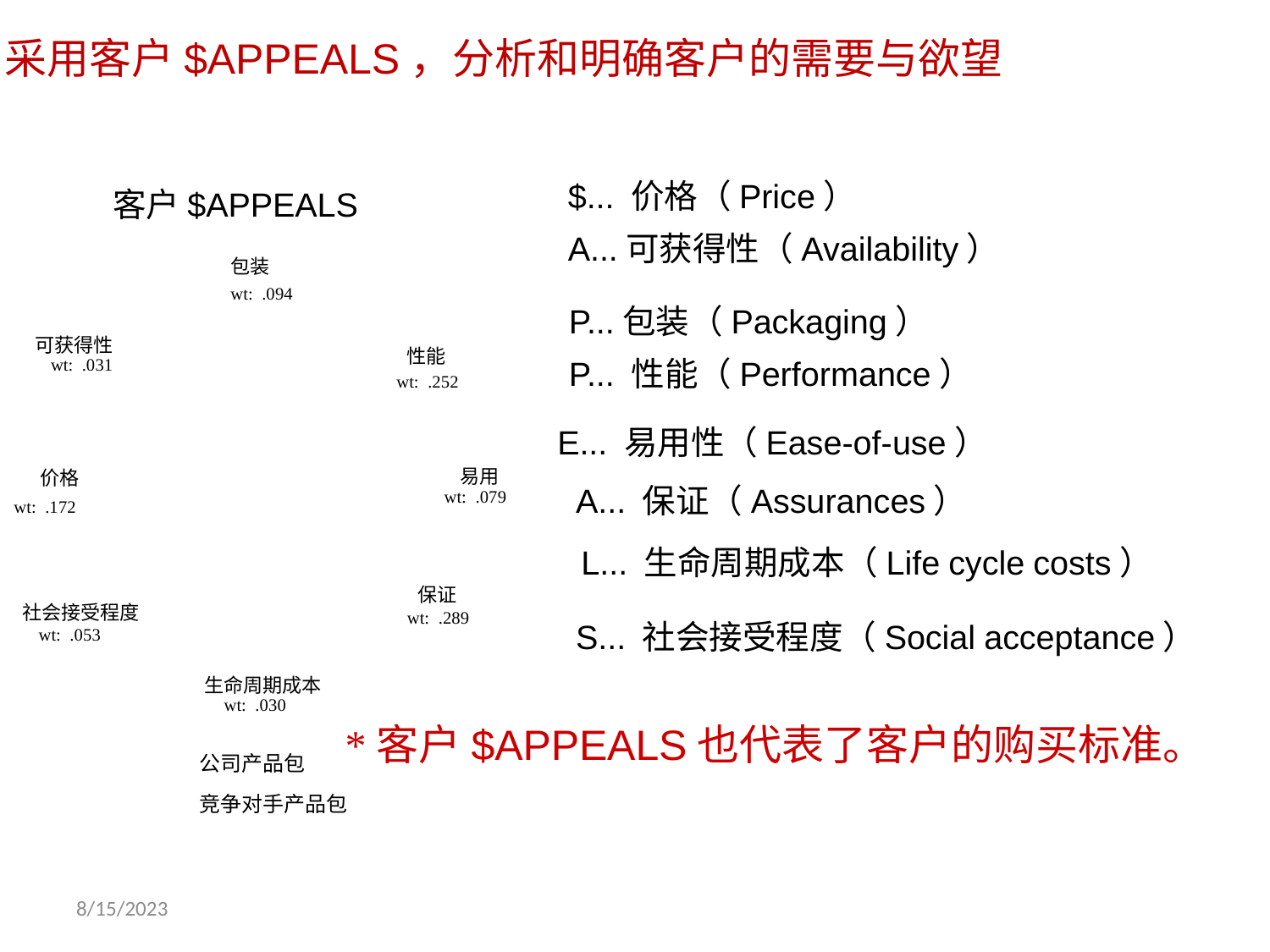

采用客户$APPEALS，分析和明确客户的需要与欲望
$... 价格（Price）
A...可获得性（Availability）
客户$APPEALS

	包装
wt:  .094
P...包装（Packaging）
P... 性能（Performance）
可获得性
	wt:  .031
	性能
wt:  .252
E... 易用性（Ease-of-use）
			易用
		wt:  .079

	保证
wt:  .289
			价格
wt:  .172

	社会接受程度
		wt:  .053
A... 保证（Assurances）

	L... 生命周期成本（Life cycle costs）

S... 社会接受程度（Social acceptance）
生命周期成本
	wt:  .030

公司产品包

竞争对手产品包
*客户$APPEALS也代表了客户的购买标准。
8/15/2023